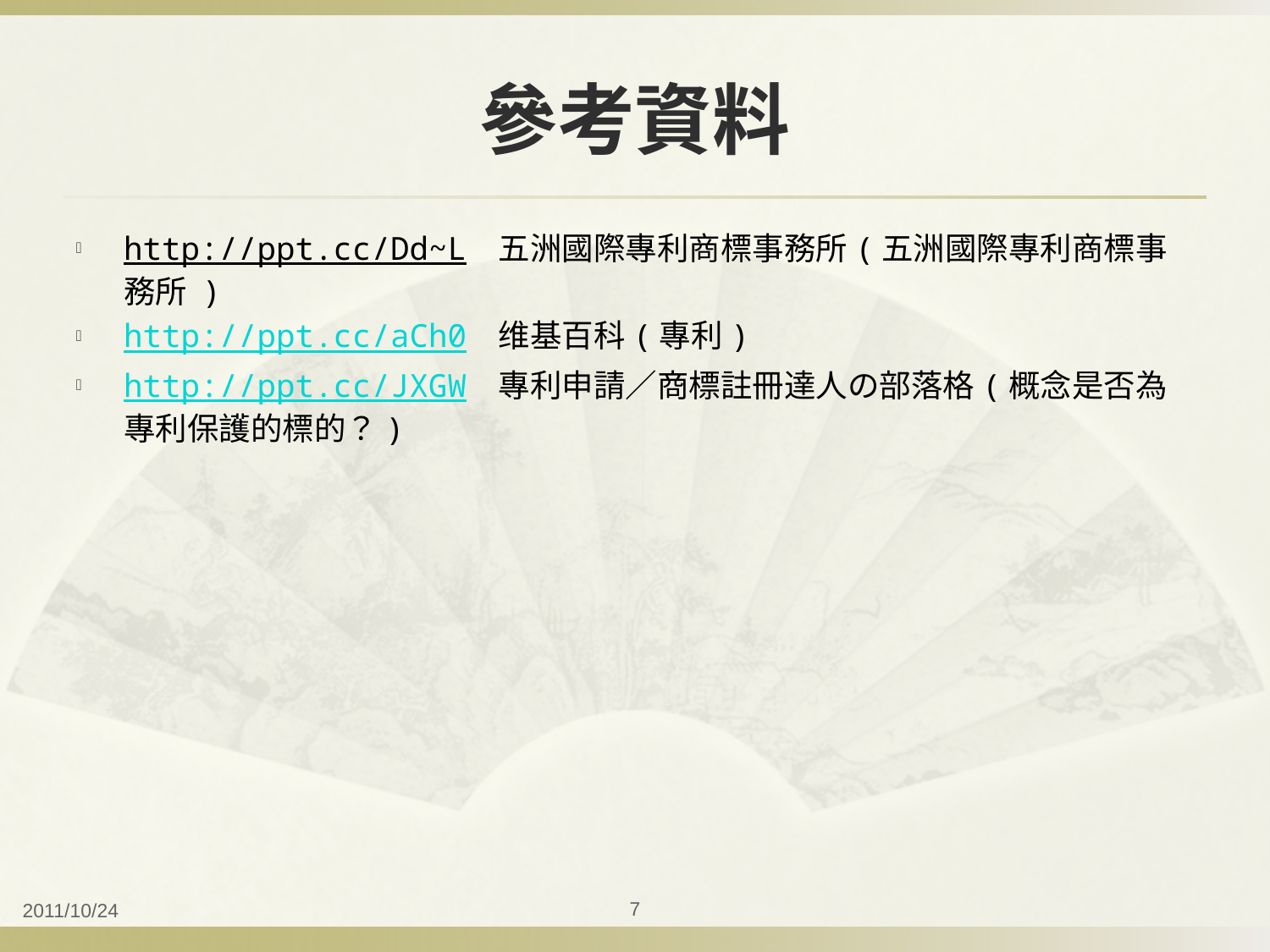

# 參考資料
http://ppt.cc/Dd~L　五洲國際專利商標事務所(五洲國際專利商標事務所 )
http://ppt.cc/aCh0　维基百科(專利)
http://ppt.cc/JXGW　專利申請／商標註冊達人の部落格(概念是否為專利保護的標的？)

2011/10/24
7